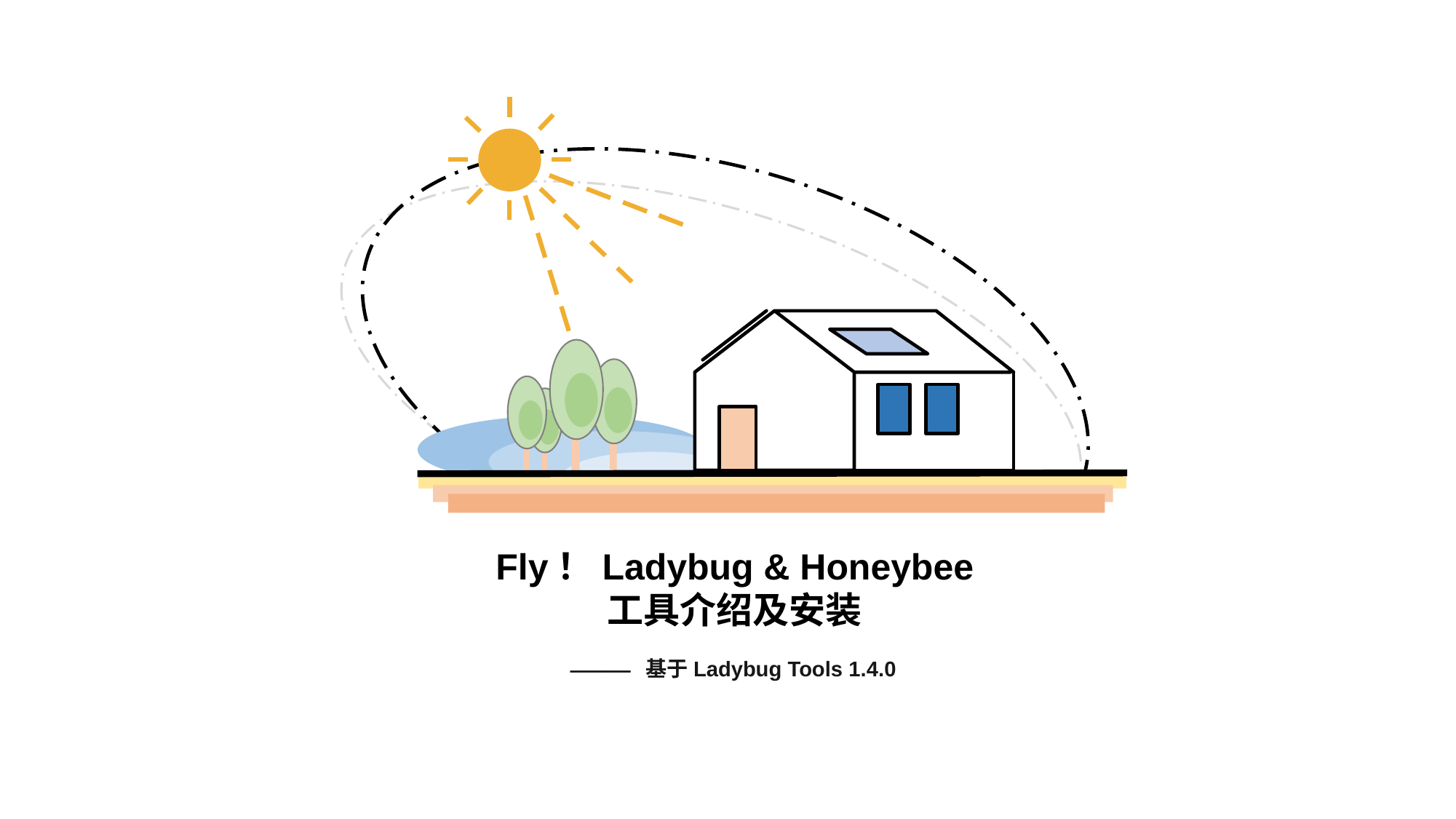

Fly！Ladybug & Honeybee
工具介绍及安装
——
基于Ladybug Tools 1.4.0
孤岛Studio